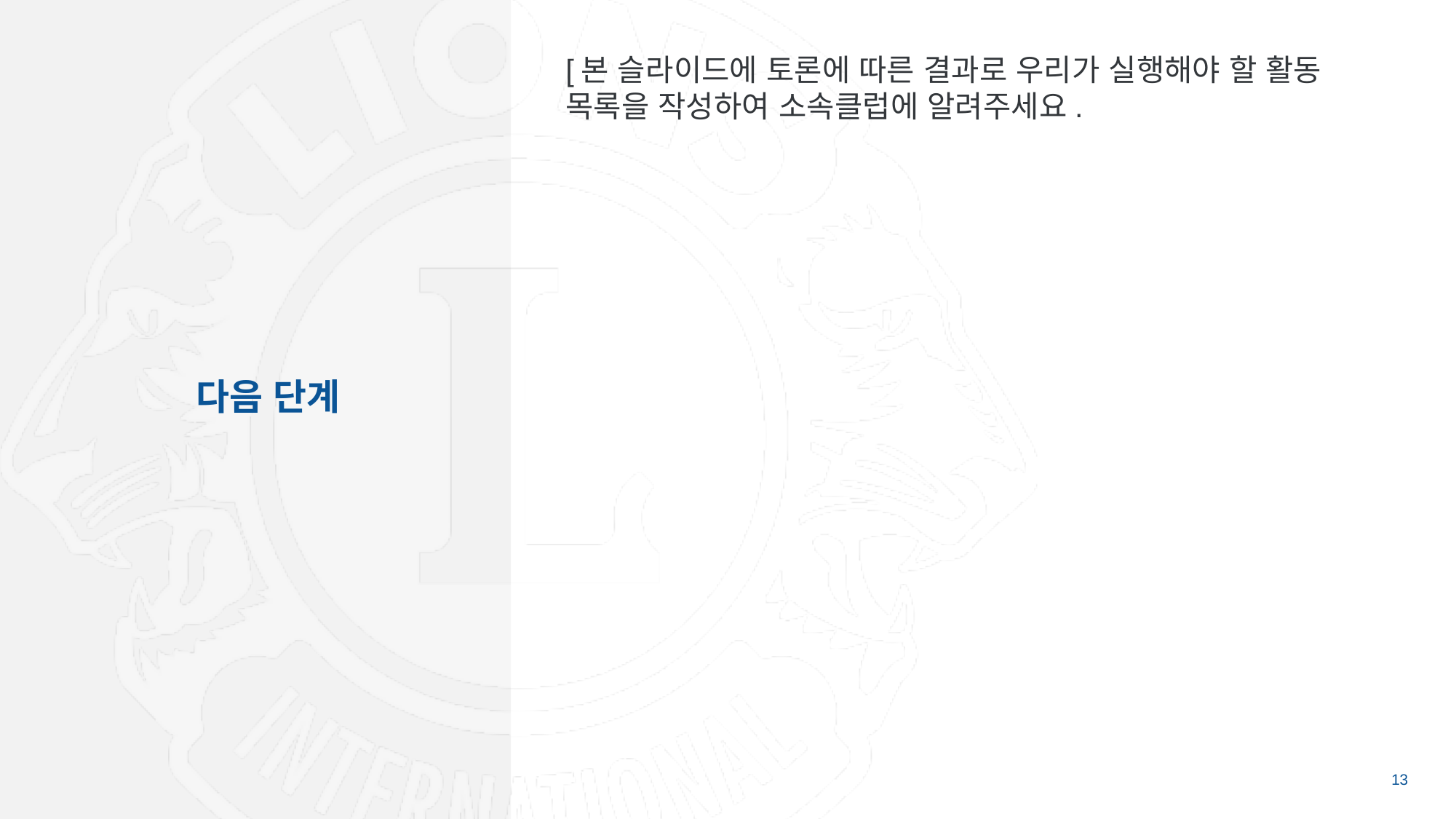

[본 슬라이드에 토론에 따른 결과로 우리가 실행해야 할 활동 목록을 작성하여 소속클럽에 알려주세요.
다음 단계